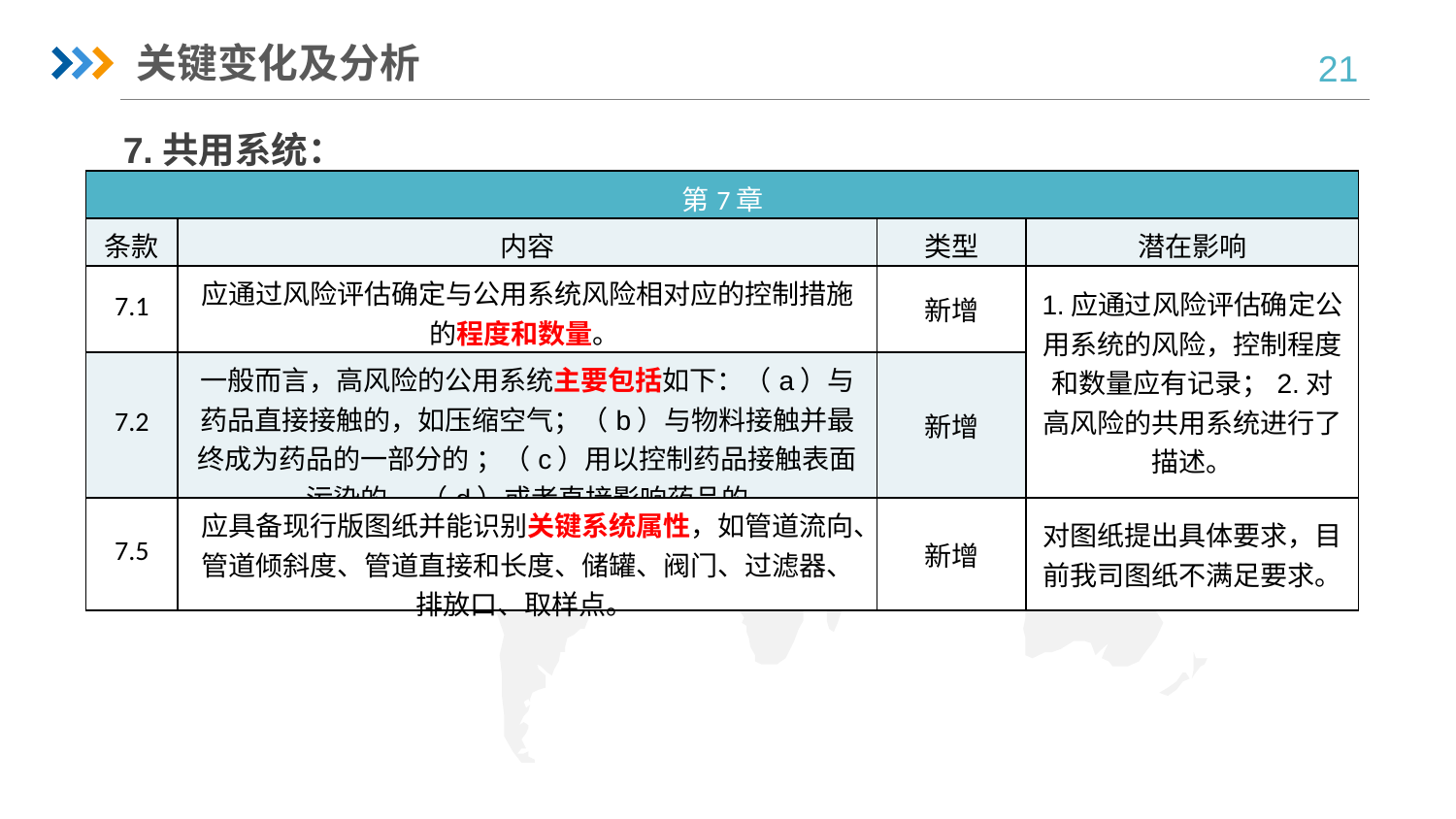

关键变化及分析
7.共用系统：

| 第7章 |  |  |  |
| --- | --- | --- | --- |
| 条款 | 内容 | 类型 | 潜在影响 |
| 7.1 | 应通过风险评估确定与公用系统风险相对应的控制措施的程度和数量。 | 新增 | 1.应通过风险评估确定公用系统的风险，控制程度和数量应有记录；2.对高风险的共用系统进行了描述。 |
| 7.2 | 一般而言，高风险的公用系统主要包括如下：（a）与药品直接接触的，如压缩空气；（b）与物料接触并最终成为药品的一部分的 ；（c）用以控制药品接触表面污染的 。（d）或者直接影响药品的 | 新增 |  |
| 7.5 | 应具备现行版图纸并能识别关键系统属性，如管道流向、管道倾斜度、管道直接和长度、储罐、阀门、过滤器、排放口、取样点。 | 新增 | 对图纸提出具体要求，目前我司图纸不满足要求。 |